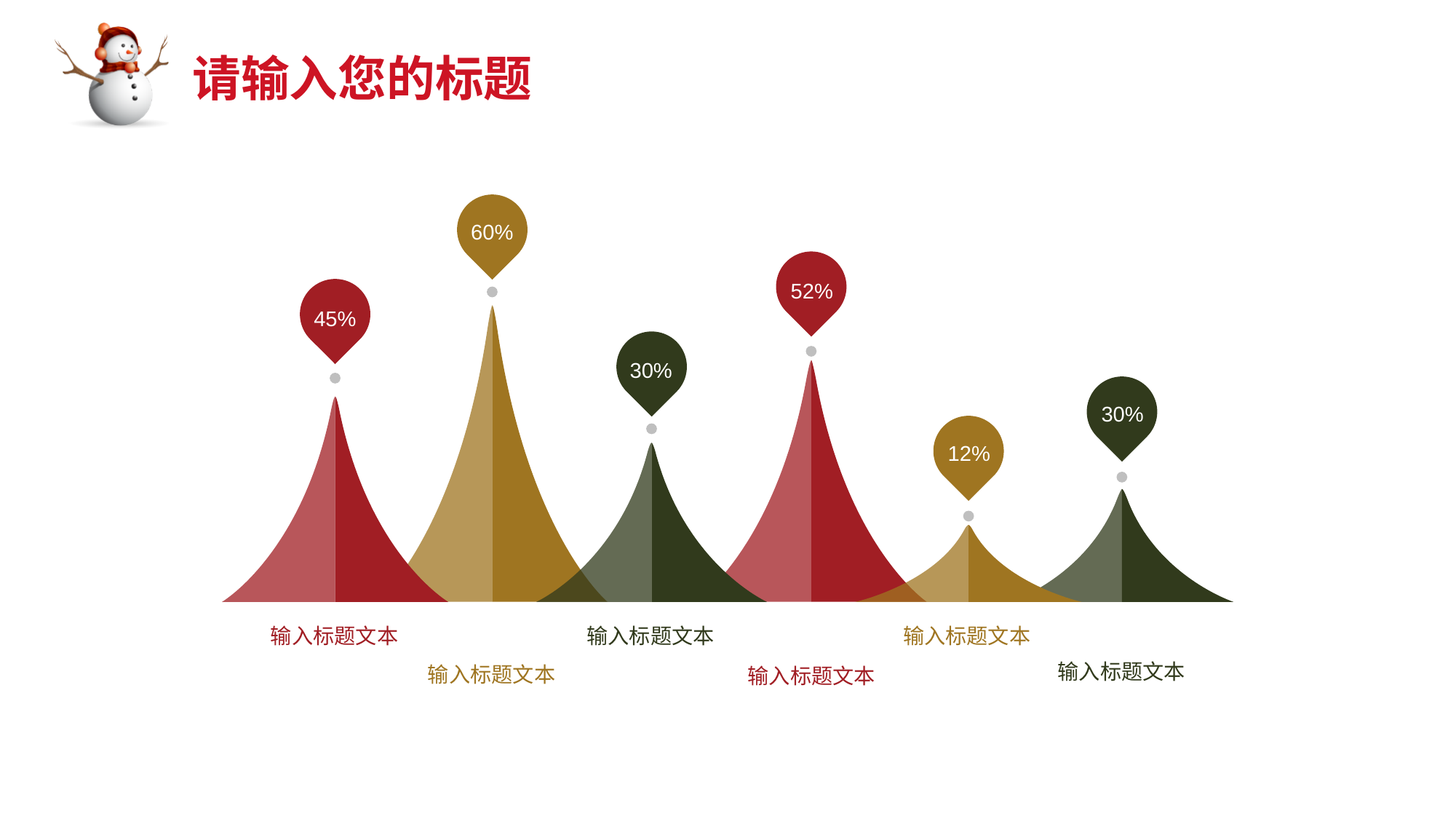

60%

输入标题文本

52%

输入标题文本

45%

输入标题文本

30%

输入标题文本

30%

输入标题文本

12%

输入标题文本